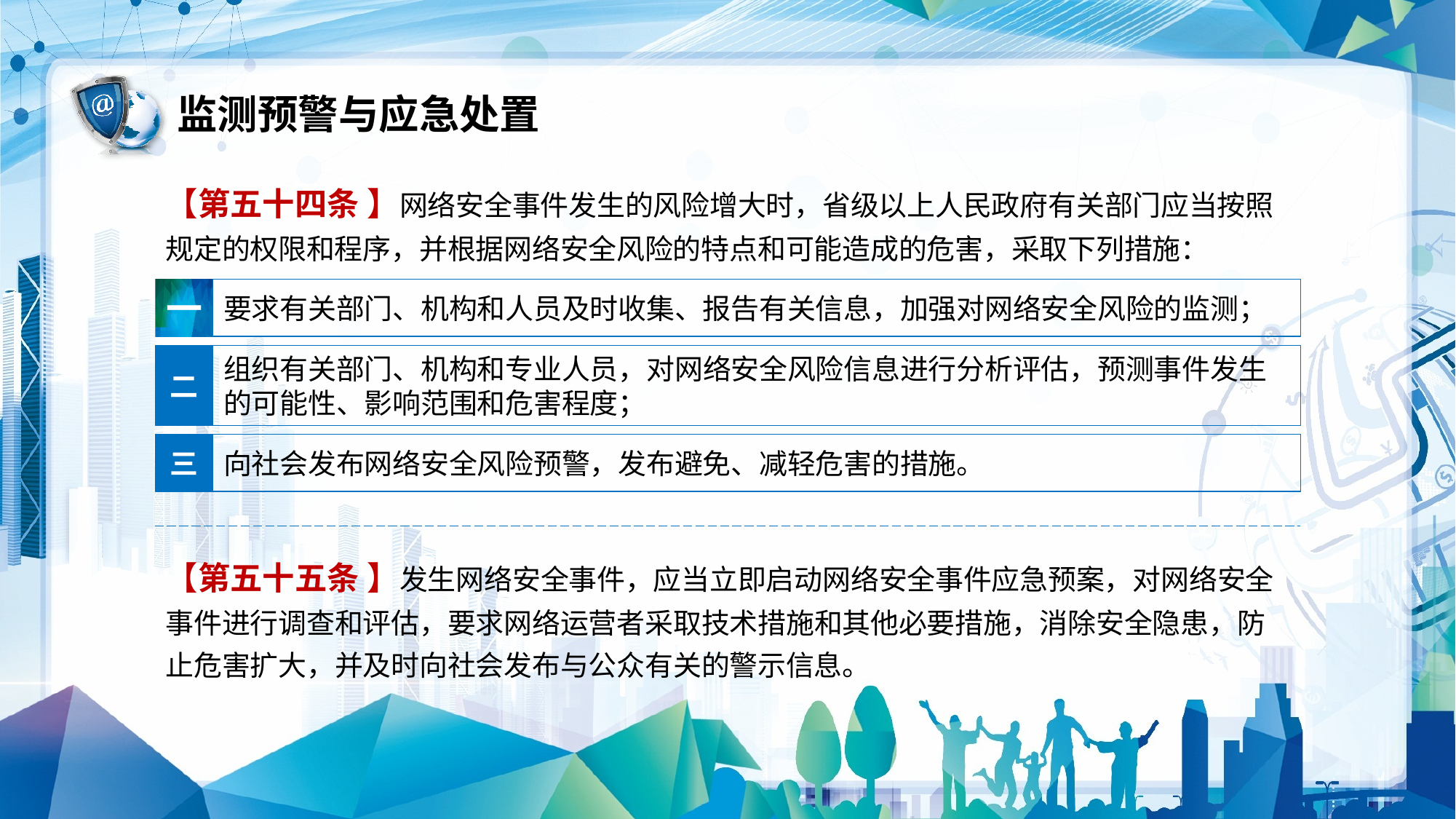

监测预警与应急处置
【第五十四条 】网络安全事件发生的风险增大时，省级以上人民政府有关部门应当按照规定的权限和程序，并根据网络安全风险的特点和可能造成的危害，采取下列措施：
一
要求有关部门、机构和人员及时收集、报告有关信息，加强对网络安全风险的监测；
二
组织有关部门、机构和专业人员，对网络安全风险信息进行分析评估，预测事件发生的可能性、影响范围和危害程度；
三
向社会发布网络安全风险预警，发布避免、减轻危害的措施。
【第五十五条 】发生网络安全事件，应当立即启动网络安全事件应急预案，对网络安全事件进行调查和评估，要求网络运营者采取技术措施和其他必要措施，消除安全隐患，防止危害扩大，并及时向社会发布与公众有关的警示信息。